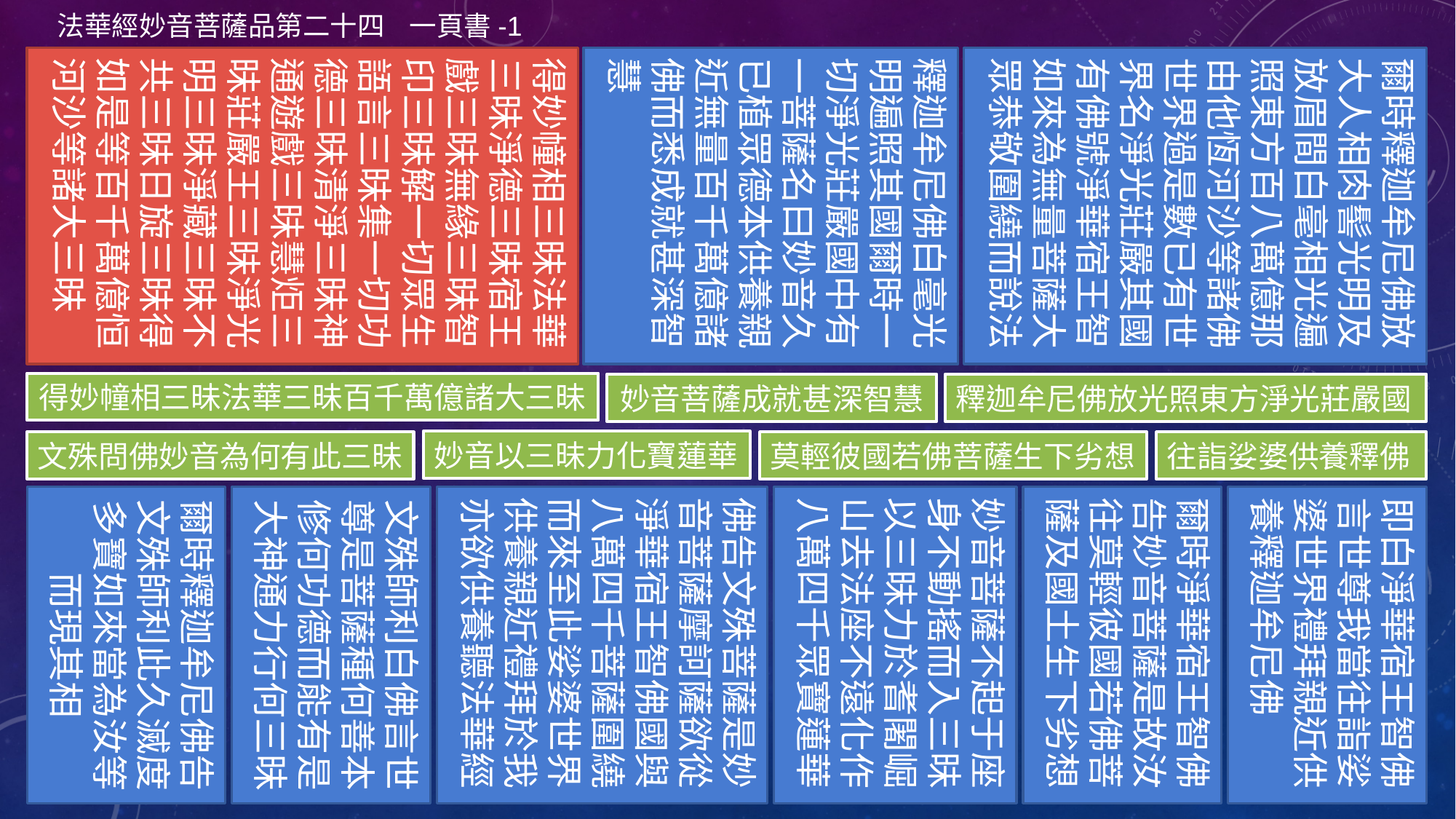

法華經妙音菩薩品第二十四    一頁書-1
得妙幢相三昧法華三昧淨德三昧宿王戲三昧無緣三昧智印三昧解一切眾生語言三昧集一切功德三昧清淨三昧神通遊戲三昧慧炬三昧莊嚴王三昧淨光明三昧淨藏三昧不共三昧日旋三昧得如是等百千萬億恒河沙等諸大三昧
釋迦牟尼佛白毫光明遍照其國爾時一切淨光莊嚴國中有一菩薩名曰妙音久已植眾德本供養親近無量百千萬億諸佛而悉成就甚深智慧
爾時釋迦牟尼佛放大人相肉髻光明及放眉間白毫相光遍照東方百八萬億那由他恆河沙等諸佛世界過是數已有世界名淨光莊嚴其國有佛號淨華宿王智如來為無量菩薩大眾恭敬圍繞而說法
得妙幢相三昧法華三昧百千萬億諸大三昧
妙音菩薩成就甚深智慧
釋迦牟尼佛放光照東方淨光莊嚴國
妙音以三昧力化寶蓮華
文殊問佛妙音為何有此三昧
莫輕彼國若佛菩薩生下劣想
往詣娑婆供養釋佛
爾時釋迦牟尼佛告文殊師利此久滅度多寶如來當為汝等而現其相
文殊師利白佛言世尊是菩薩種何善本修何功德而能有是大神通力行何三昧
佛告文殊菩薩是妙音菩薩摩訶薩欲從淨華宿王智佛國與八萬四千菩薩圍繞而來至此娑婆世界供養親近禮拜於我亦欲供養聽法華經
妙音菩薩不起于座身不動搖而入三昧以三昧力於耆闍崛山去法座不遠化作八萬四千眾寶蓮華
爾時淨華宿王智佛告妙音菩薩是故汝往莫輕彼國若佛菩薩及國土生下劣想
即白淨華宿王智佛言世尊我當往詣娑婆世界禮拜親近供養釋迦牟尼佛
53